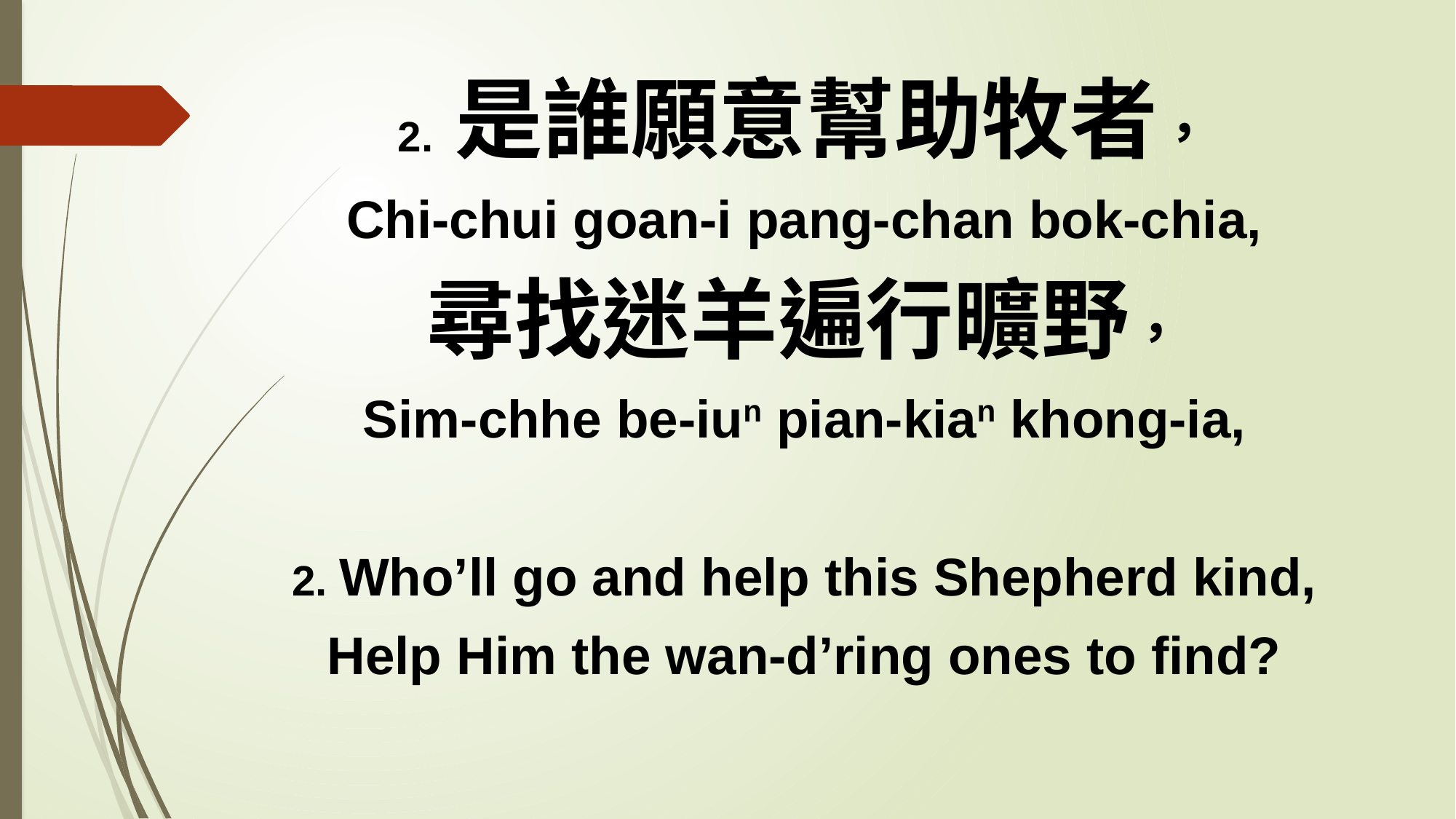

2. 是誰願意幫助牧者，
Chi-chui goan-i pang-chan bok-chia,
尋找迷羊遍行曠野，
Sim-chhe be-iun pian-kian khong-ia,

2. Who’ll go and help this Shepherd kind,
Help Him the wan-d’ring ones to find?